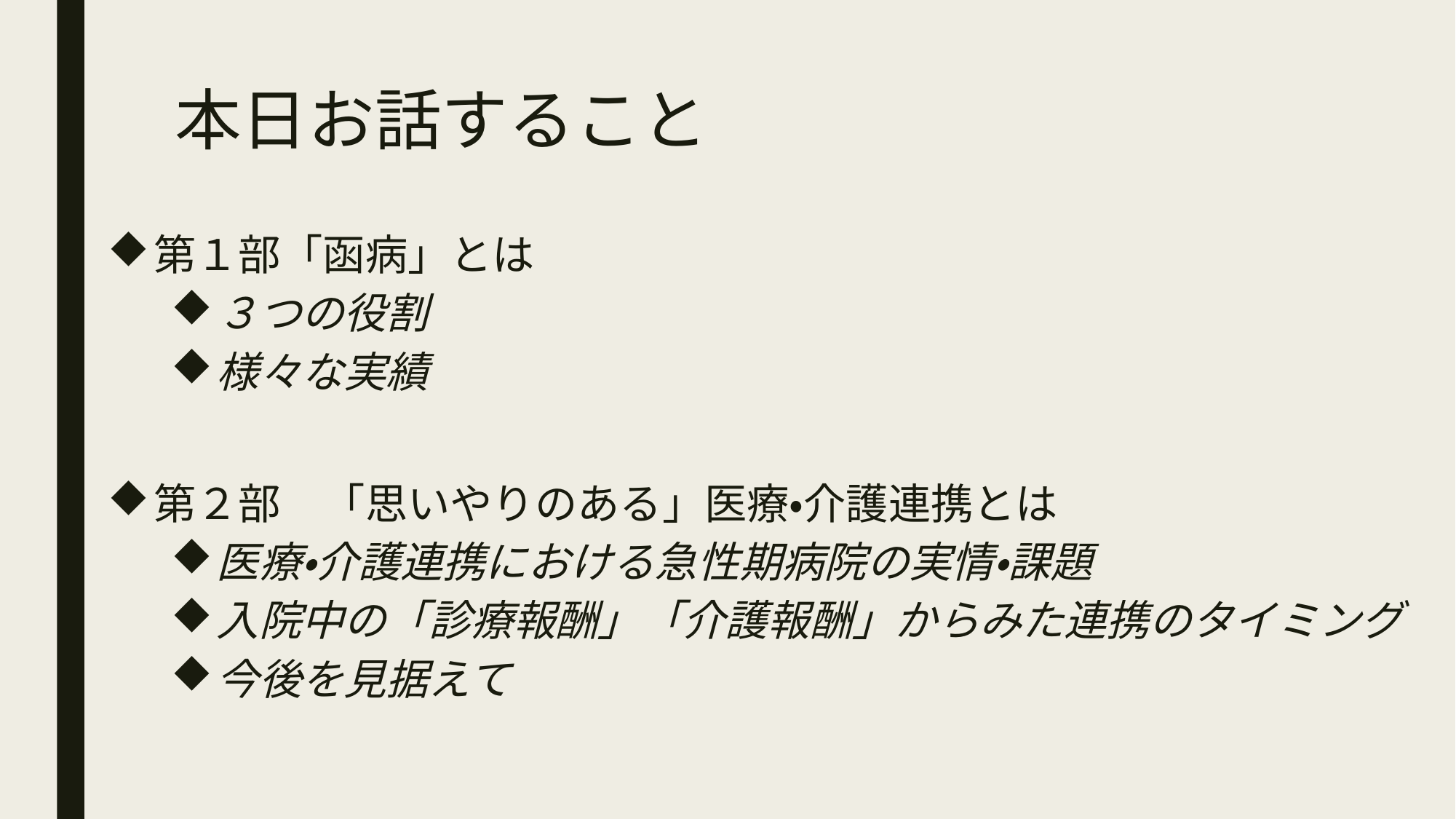

# 本日お話すること
第１部「函病」とは
３つの役割
様々な実績

第２部　「思いやりのある」医療・介護連携とは
医療・介護連携における急性期病院の実情・課題
入院中の「診療報酬」「介護報酬」からみた連携のタイミング
今後を見据えて